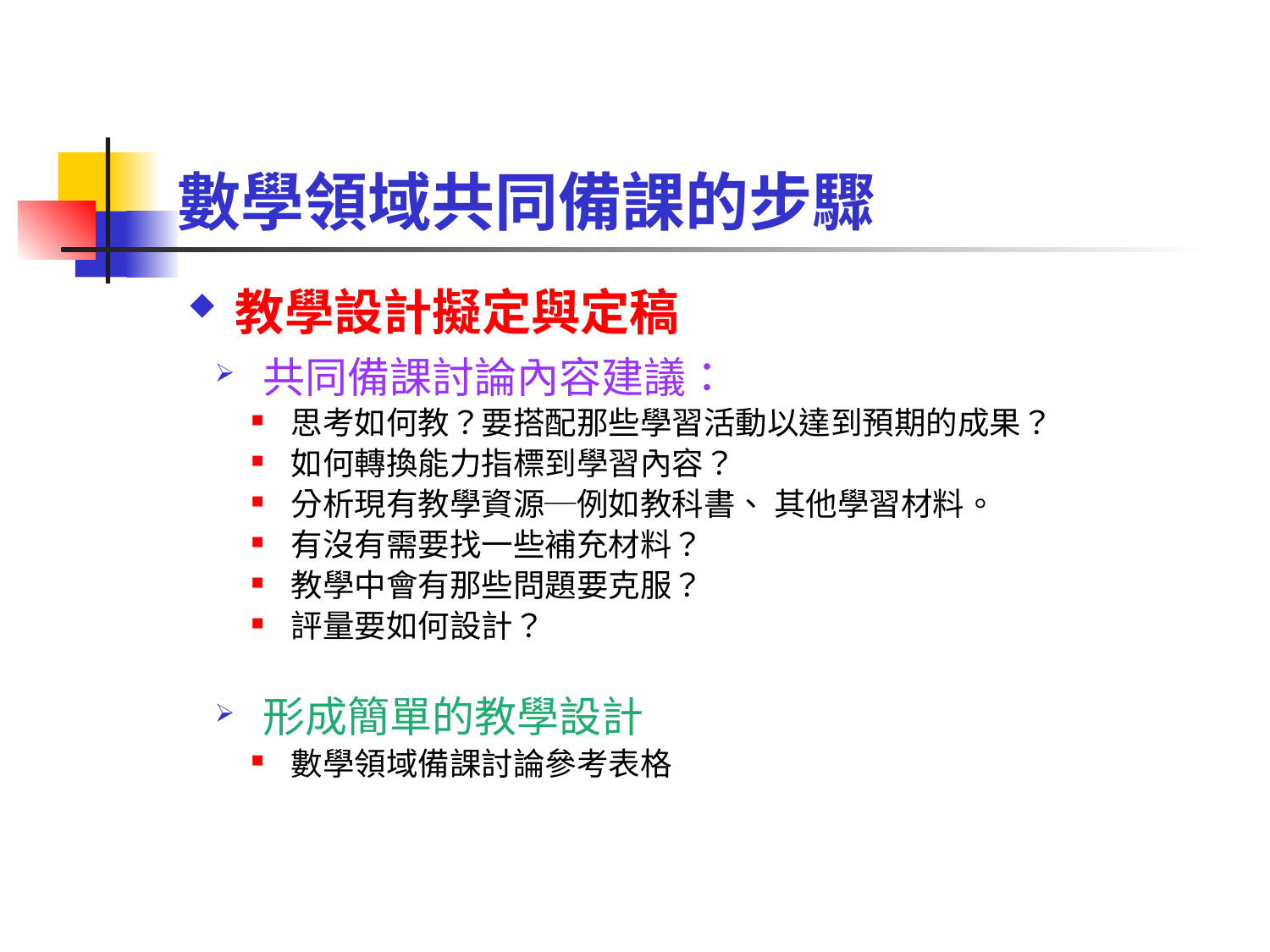

# 數學領域共同備課的步驟
教學設計擬定與定稿
共同備課討論內容建議：
思考如何教？要搭配那些學習活動以達到預期的成果？
如何轉換能力指標到學習內容？
分析現有教學資源─例如教科書、 其他學習材料。
有沒有需要找一些補充材料？
教學中會有那些問題要克服？
評量要如何設計？

形成簡單的教學設計
數學領域備課討論參考表格